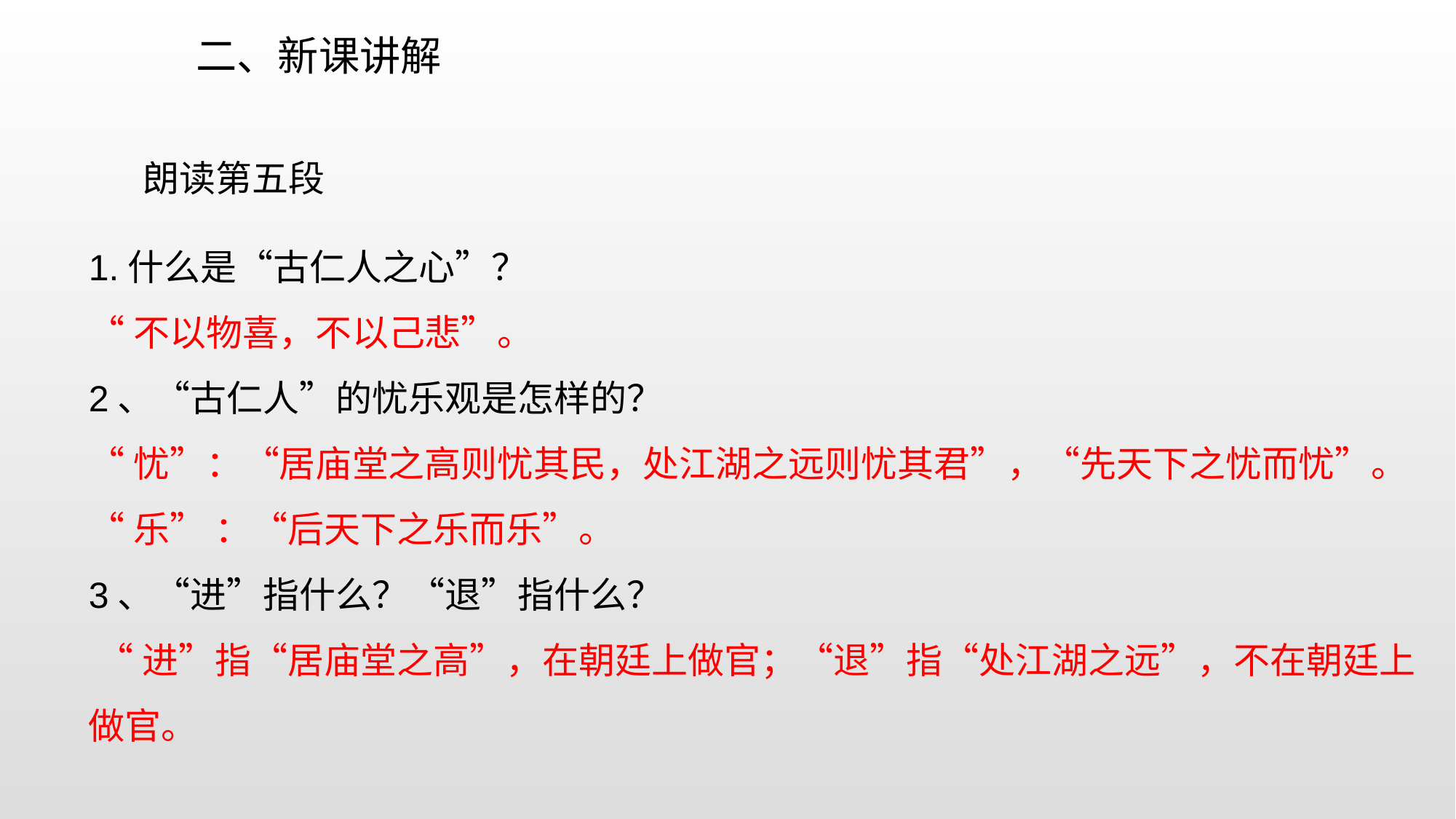

二、新课讲解

 朗读第五段
1.什么是“古仁人之心”？
“不以物喜，不以己悲”。
2、“古仁人”的忧乐观是怎样的？
“忧”：“居庙堂之高则忧其民，处江湖之远则忧其君”，“先天下之忧而忧”。
“乐” ：“后天下之乐而乐”。
3、“进”指什么？“退”指什么？
 “进”指“居庙堂之高”，在朝廷上做官；“退”指“处江湖之远”，不在朝廷上做官。